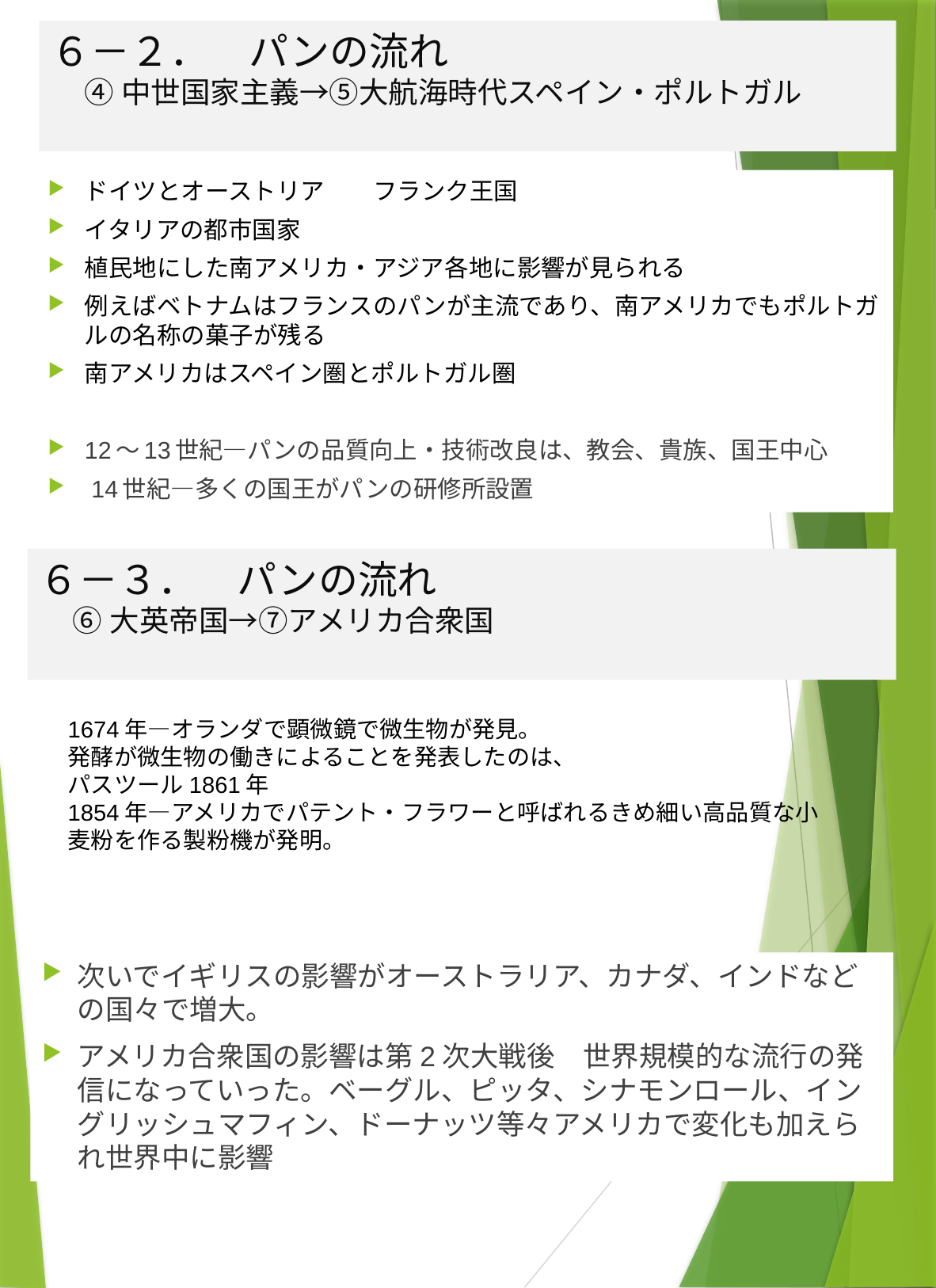

６－２．　パンの流れ
     ④中世国家主義→⑤大航海時代スペイン・ポルトガル

ドイツとオーストリア　　フランク王国
イタリアの都市国家
植民地にした南アメリカ・アジア各地に影響が見られる
例えばベトナムはフランスのパンが主流であり、南アメリカでもポルトガルの名称の菓子が残る
南アメリカはスペイン圏とポルトガル圏

12〜13世紀—パンの品質向上・技術改良は、教会、貴族、国王中心
 14世紀—多くの国王がパンの研修所設置

６－３．　パンの流れ
     ⑥大英帝国→⑦アメリカ合衆国

1674年—オランダで顕微鏡で微生物が発見。
発酵が微生物の働きによることを発表したのは、
パスツール1861年
1854年—アメリカでパテント・フラワーと呼ばれるきめ細い高品質な小麦粉を作る製粉機が発明。

次いでイギリスの影響がオーストラリア、カナダ、インドなどの国々で増大。
アメリカ合衆国の影響は第2次大戦後　世界規模的な流行の発信になっていった。ベーグル、ピッタ、シナモンロール、イングリッシュマフィン、ドーナッツ等々アメリカで変化も加えられ世界中に影響